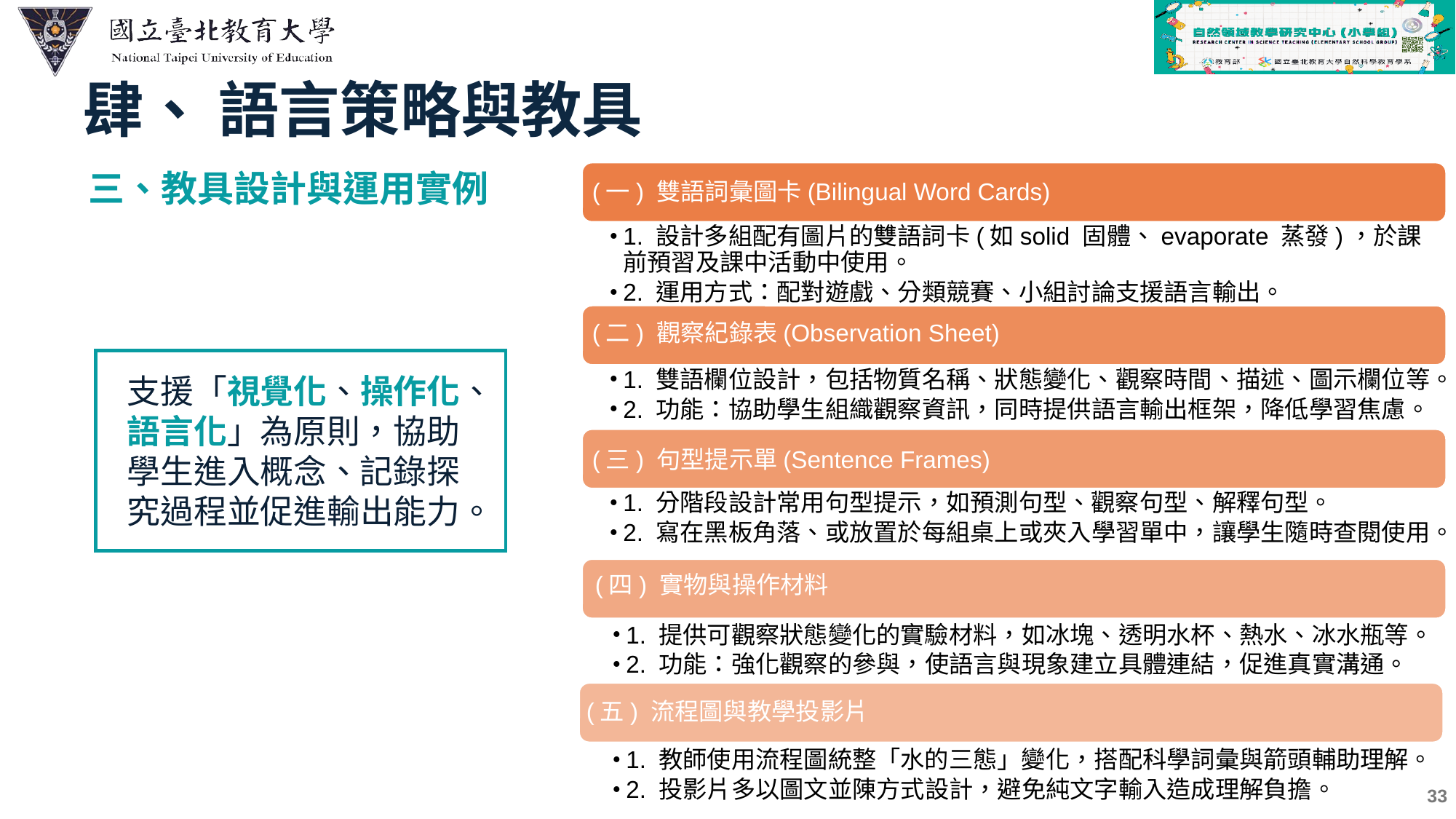

肆、 語言策略與教具
三、教具設計與運用實例

(一) 雙語詞彙圖卡(Bilingual Word Cards)

1. 設計多組配有圖片的雙語詞卡(如solid 固體、evaporate 蒸發)，於課前預習及課中活動中使用。
2. 運用方式：配對遊戲、分類競賽、小組討論支援語言輸出。

(二) 觀察紀錄表(Observation Sheet)

1. 雙語欄位設計，包括物質名稱、狀態變化、觀察時間、描述、圖示欄位等。
2. 功能：協助學生組織觀察資訊，同時提供語言輸出框架，降低學習焦慮。

(三) 句型提示單(Sentence Frames)

1. 分階段設計常用句型提示，如預測句型、觀察句型、解釋句型。
2. 寫在黑板角落、或放置於每組桌上或夾入學習單中，讓學生隨時查閱使用。
(四) 實物與操作材料

1. 提供可觀察狀態變化的實驗材料，如冰塊、透明水杯、熱水、冰水瓶等。
2. 功能：強化觀察的參與，使語言與現象建立具體連結，促進真實溝通。

(五) 流程圖與教學投影片

1. 教師使用流程圖統整「水的三態」變化，搭配科學詞彙與箭頭輔助理解。
2. 投影片多以圖文並陳方式設計，避免純文字輸入造成理解負擔。

支援「視覺化、操作化、語言化」為原則，協助學生進入概念、記錄探究過程並促進輸出能力。
33